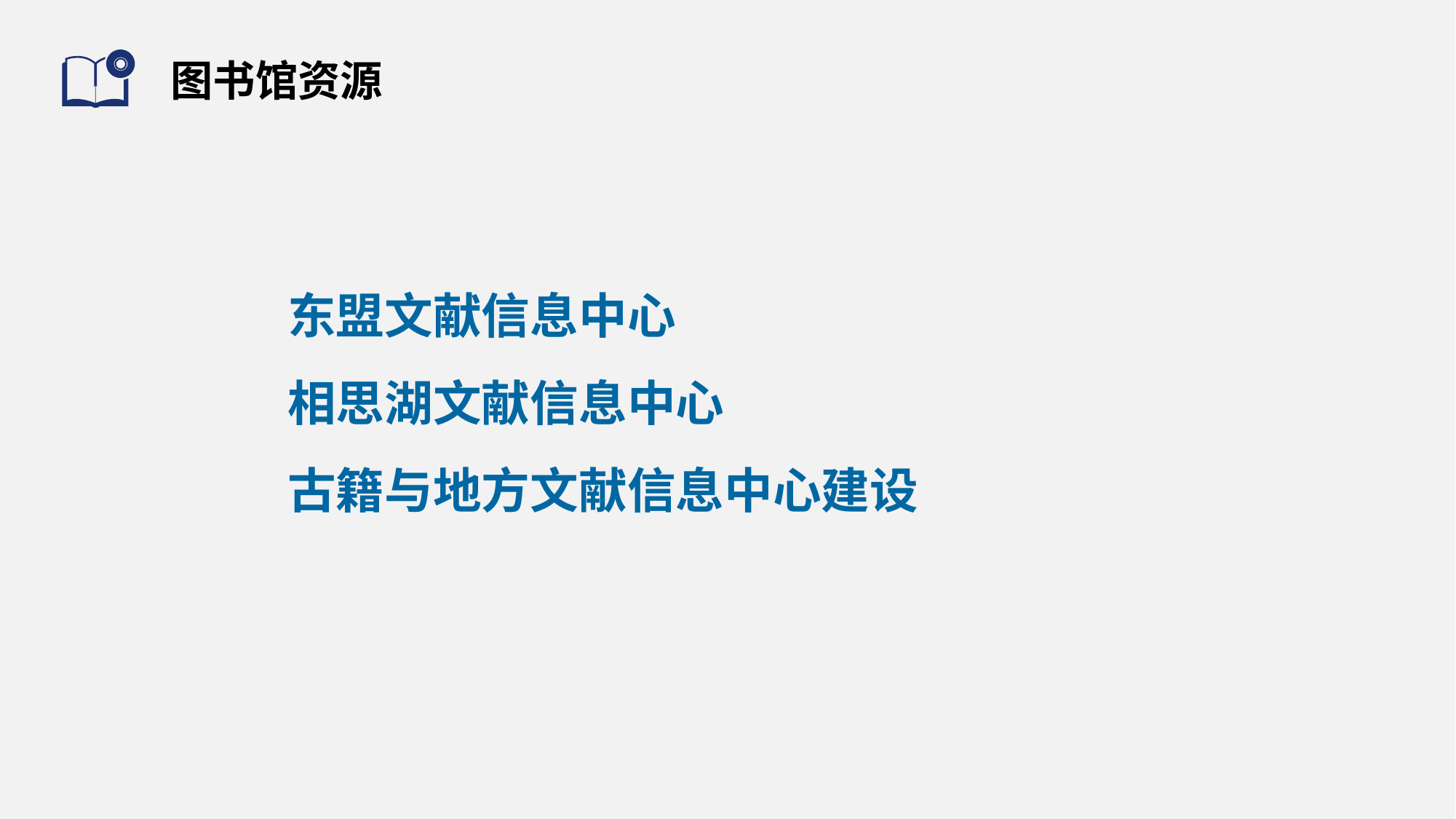

# 图书馆资源
东盟文献信息中心
相思湖文献信息中心
古籍与地方文献信息中心建设